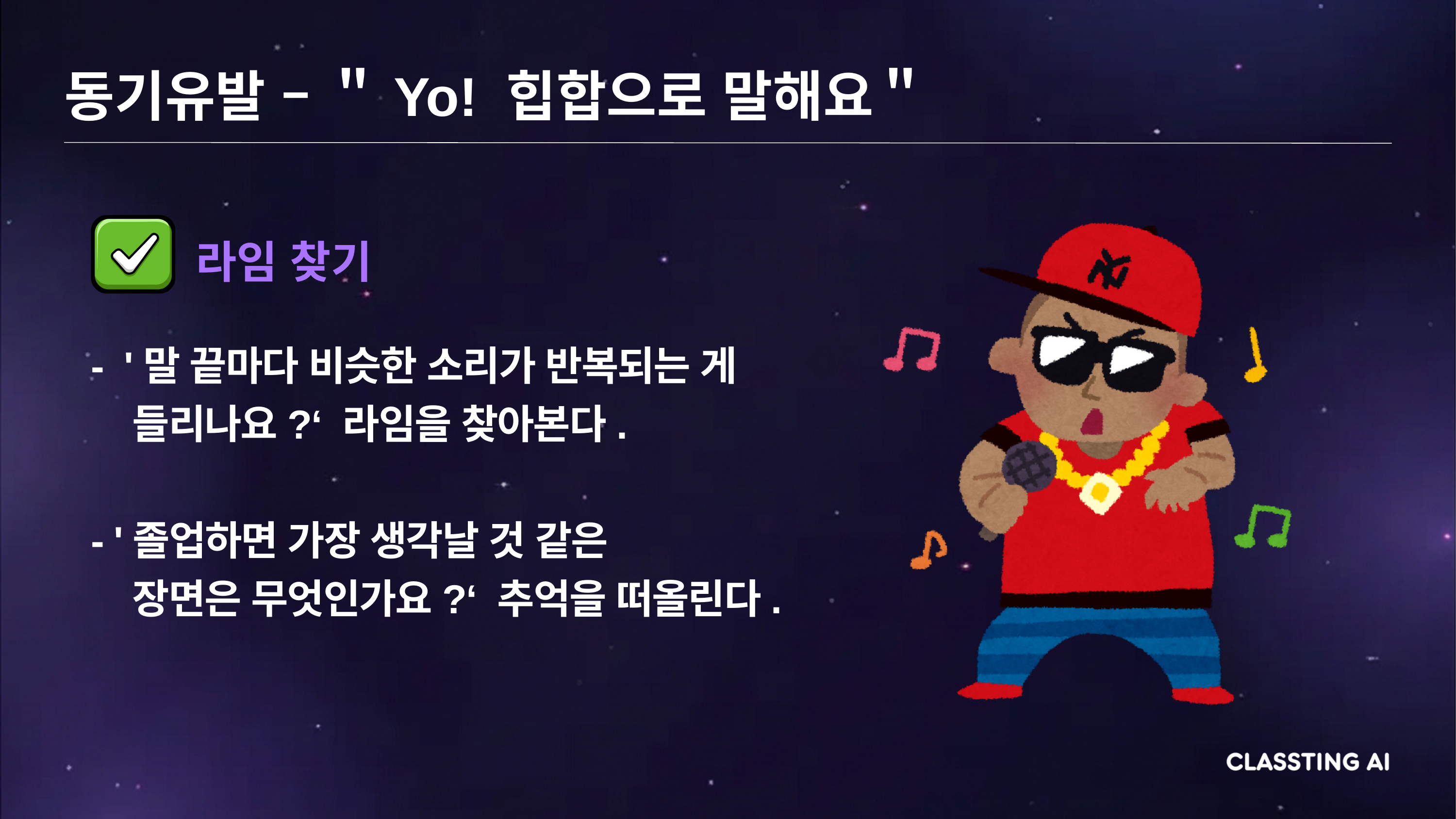

동기유발 – ＂Yo! 힙합으로 말해요＂

라임 찾기
-  '말 끝마다 비슷한 소리가 반복되는 게
   들리나요?‘ 라임을 찾아본다.

- '졸업하면 가장 생각날 것 같은
   장면은 무엇인가요?‘ 추억을 떠올린다.